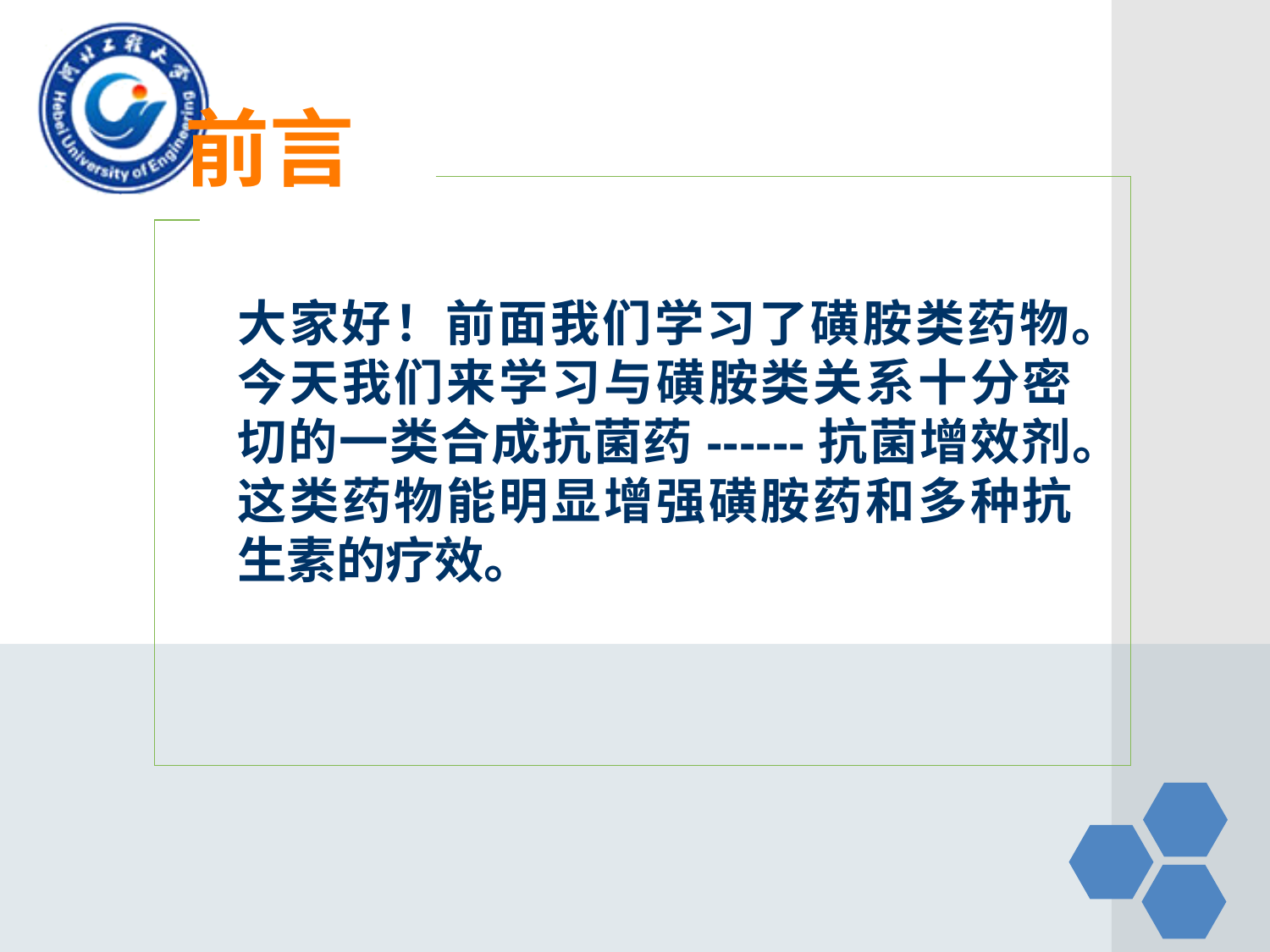

前言

大家好！前面我们学习了磺胺类药物。今天我们来学习与磺胺类关系十分密切的一类合成抗菌药------抗菌增效剂。这类药物能明显增强磺胺药和多种抗生素的疗效。